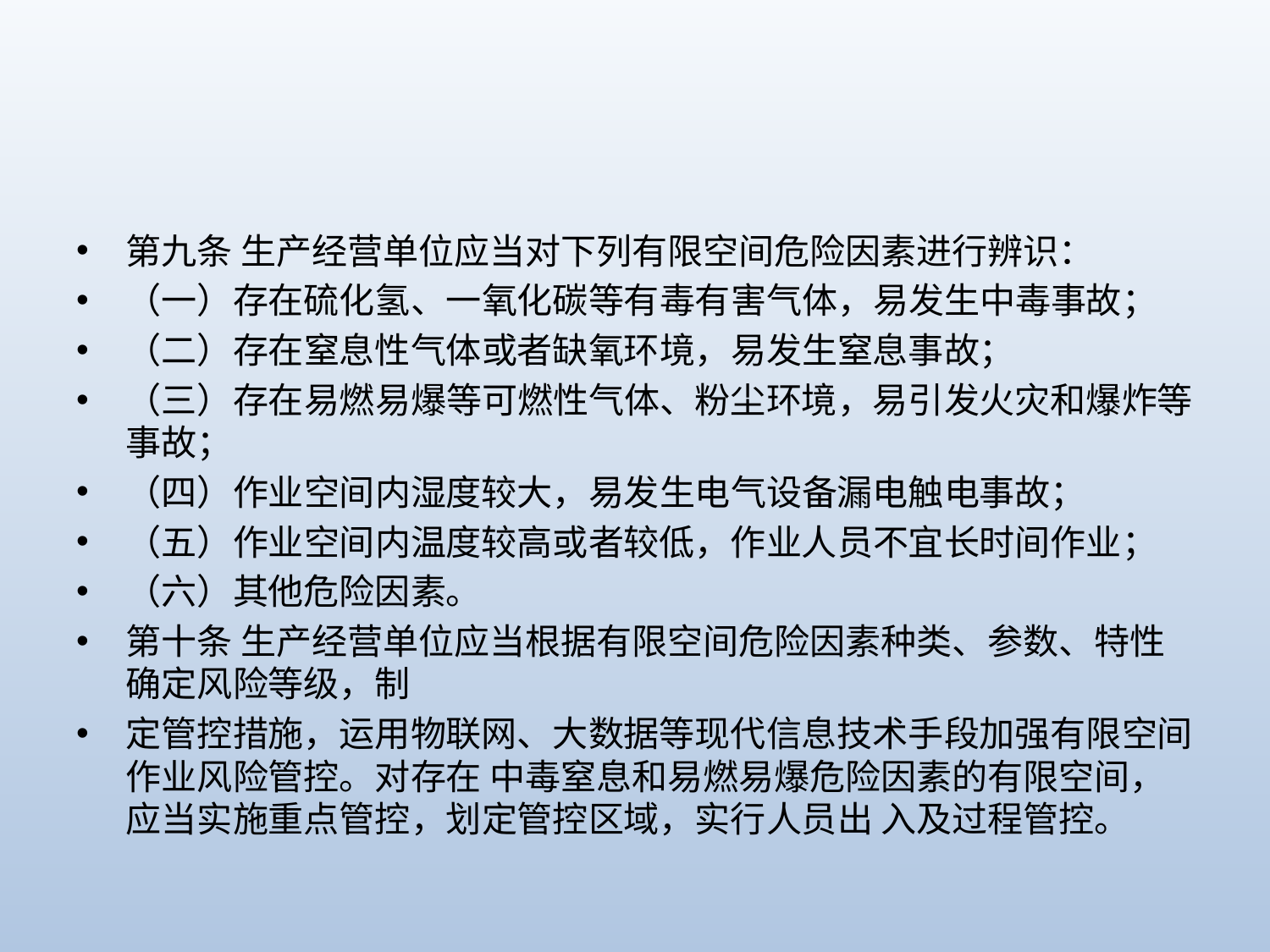

#
第九条 生产经营单位应当对下列有限空间危险因素进行辨识：
（一）存在硫化氢、一氧化碳等有毒有害气体，易发生中毒事故；
（二）存在窒息性气体或者缺氧环境，易发生窒息事故；
（三）存在易燃易爆等可燃性气体、粉尘环境，易引发火灾和爆炸等事故；
（四）作业空间内湿度较大，易发生电气设备漏电触电事故；
（五）作业空间内温度较高或者较低，作业人员不宜长时间作业；
（六）其他危险因素。
第十条 生产经营单位应当根据有限空间危险因素种类、参数、特性确定风险等级，制
定管控措施，运用物联网、大数据等现代信息技术手段加强有限空间作业风险管控。对存在 中毒窒息和易燃易爆危险因素的有限空间，应当实施重点管控，划定管控区域，实行人员出 入及过程管控。